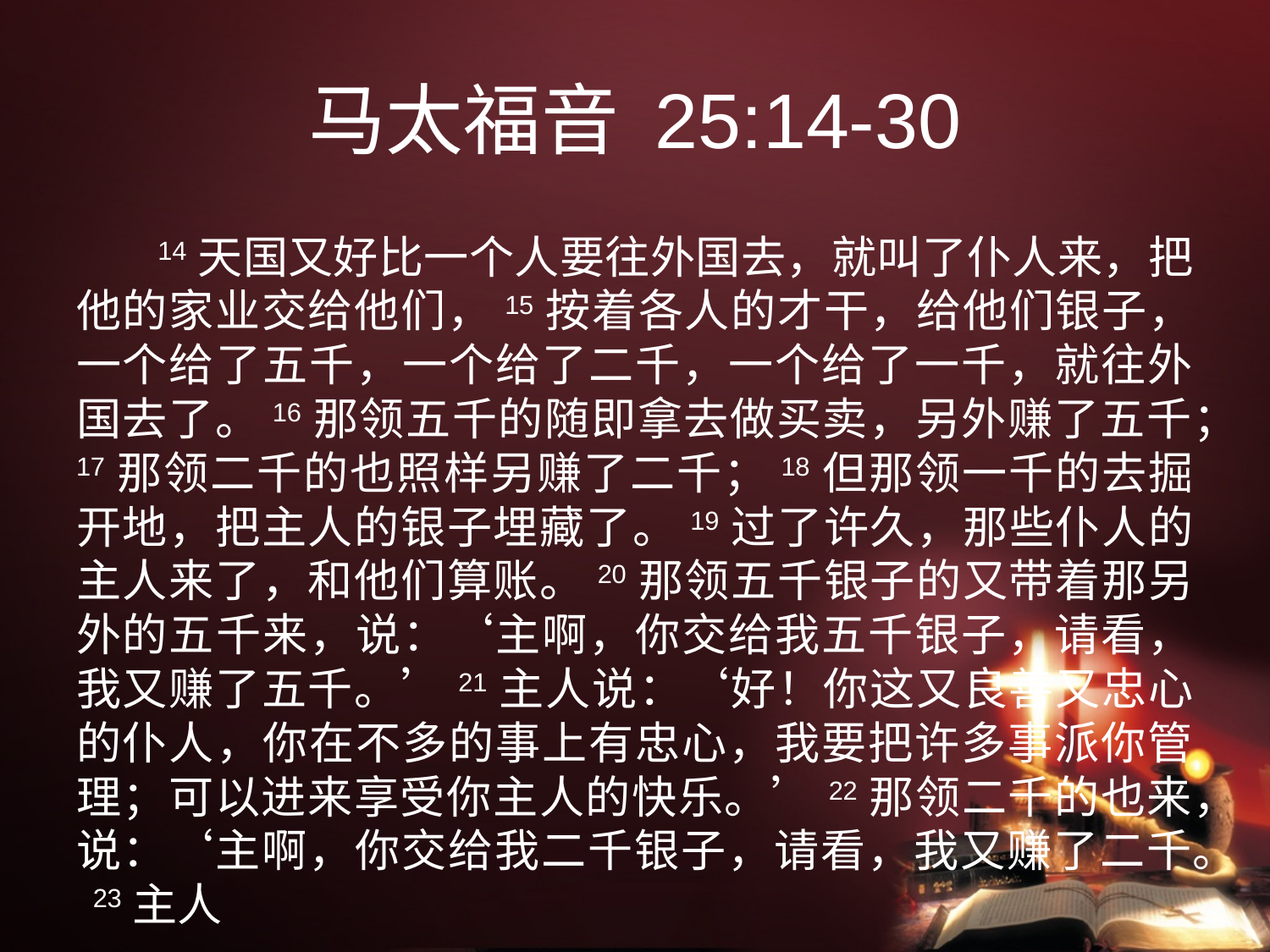

# 马太福音 25:14-30
           14天国又好比一个人要往外国去，就叫了仆人来，把他的家业交给他们，15按着各人的才干，给他们银子，一个给了五千，一个给了二千，一个给了一千，就往外国去了。16那领五千的随即拿去做买卖，另外赚了五千；17那领二千的也照样另赚了二千；18但那领一千的去掘开地，把主人的银子埋藏了。19过了许久，那些仆人的主人来了，和他们算账。20那领五千银子的又带着那另外的五千来，说：‘主啊，你交给我五千银子，请看，我又赚了五千。’21主人说：‘好！你这又良善又忠心的仆人，你在不多的事上有忠心，我要把许多事派你管理；可以进来享受你主人的快乐。’22那领二千的也来，说：‘主啊，你交给我二千银子，请看，我又赚了二千。 23主人